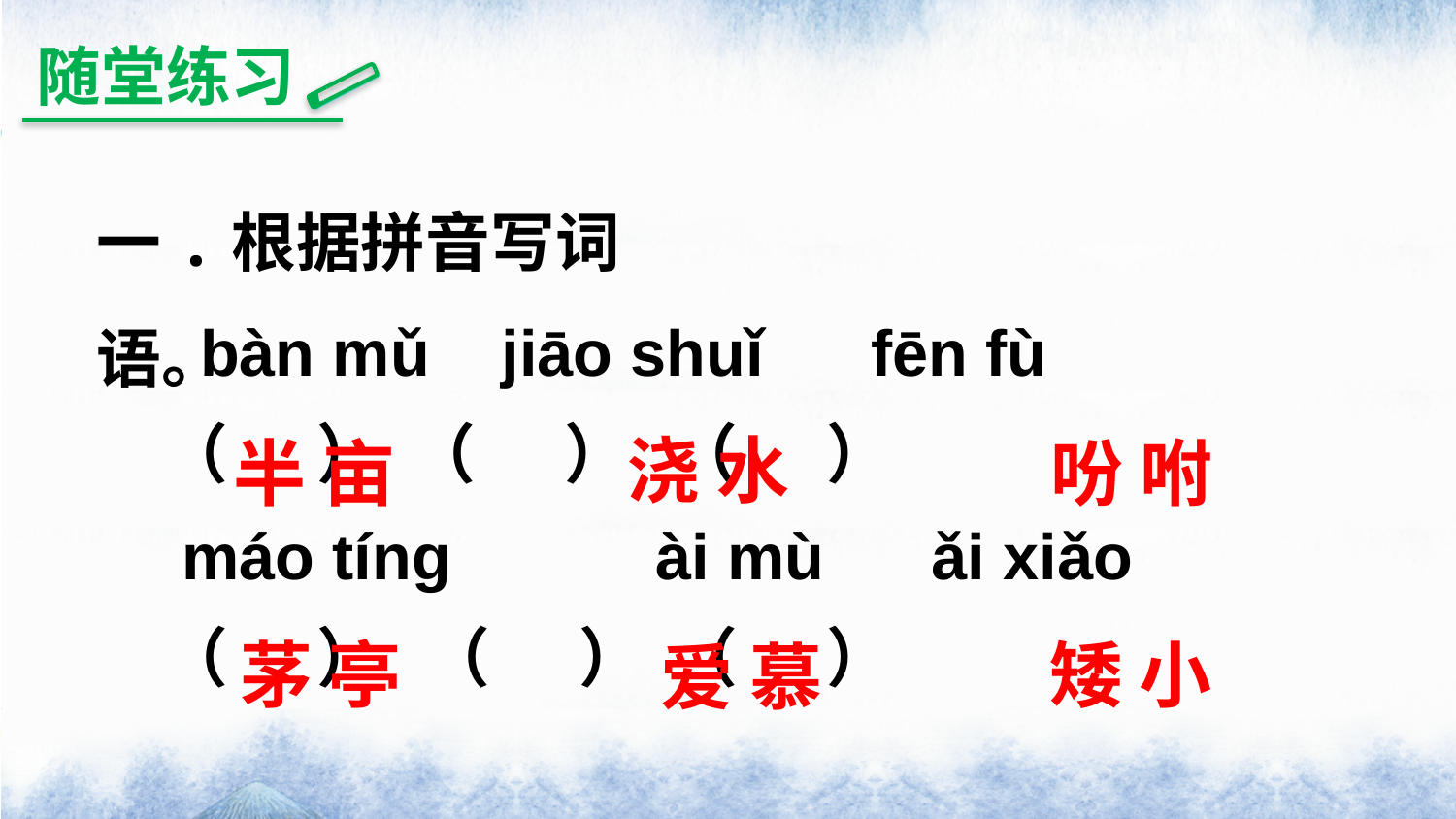

随堂练习

一.根据拼音写词语。
  bàn mǔ    jiāo shuǐ      fēn fù
（      ）  （      ）   （      ）
 máo tínɡ              ài mù      ǎi xiǎo
（      ）   （      ）  （      ）

浇 水
半 亩
吩 咐
茅 亭
矮 小
爱 慕